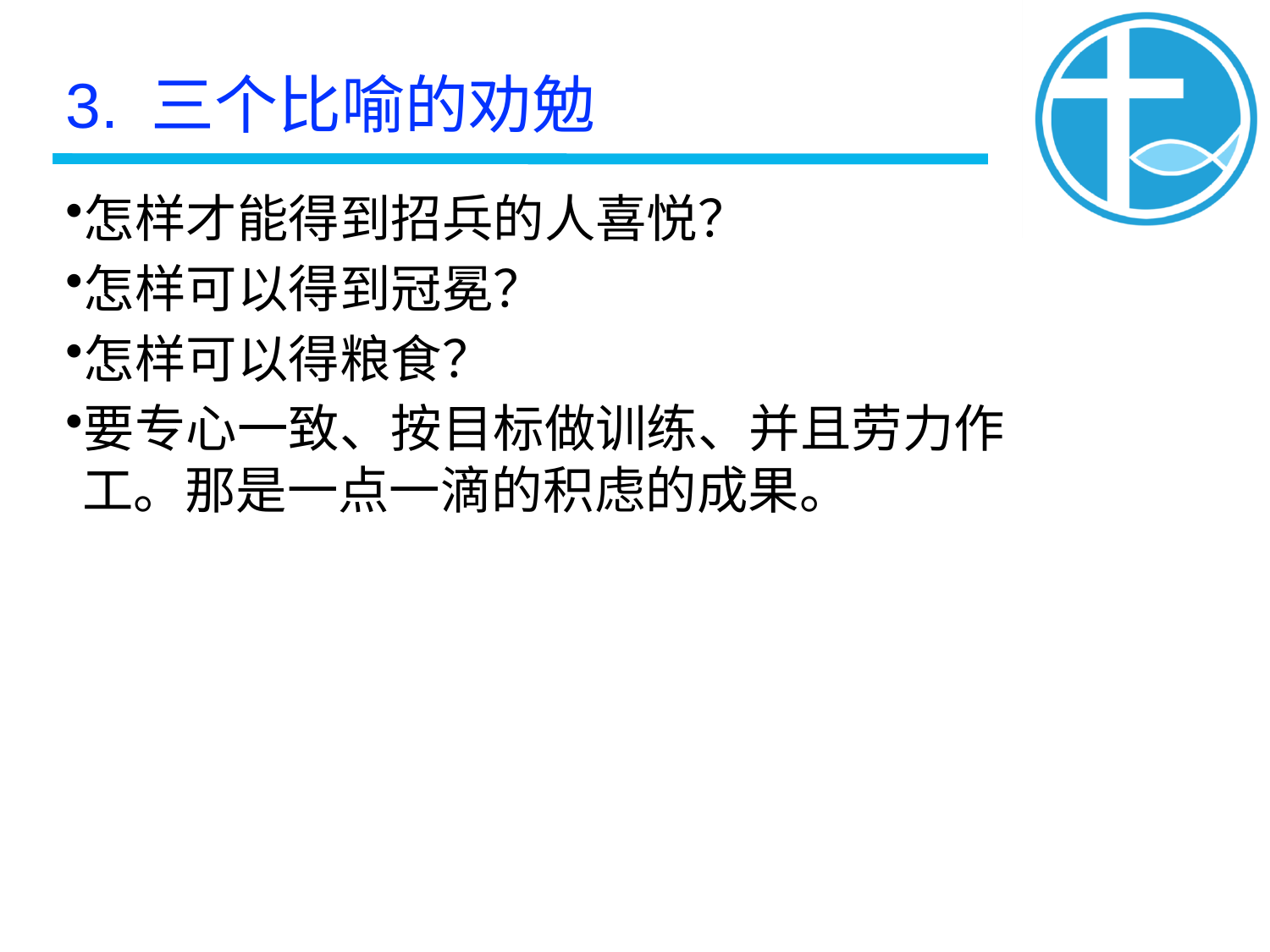

3. 三个比喻的劝勉
怎样才能得到招兵的人喜悦？
怎样可以得到冠冕？
怎样可以得粮食？
要专心一致、按目标做训练、并且劳力作工。那是一点一滴的积虑的成果。